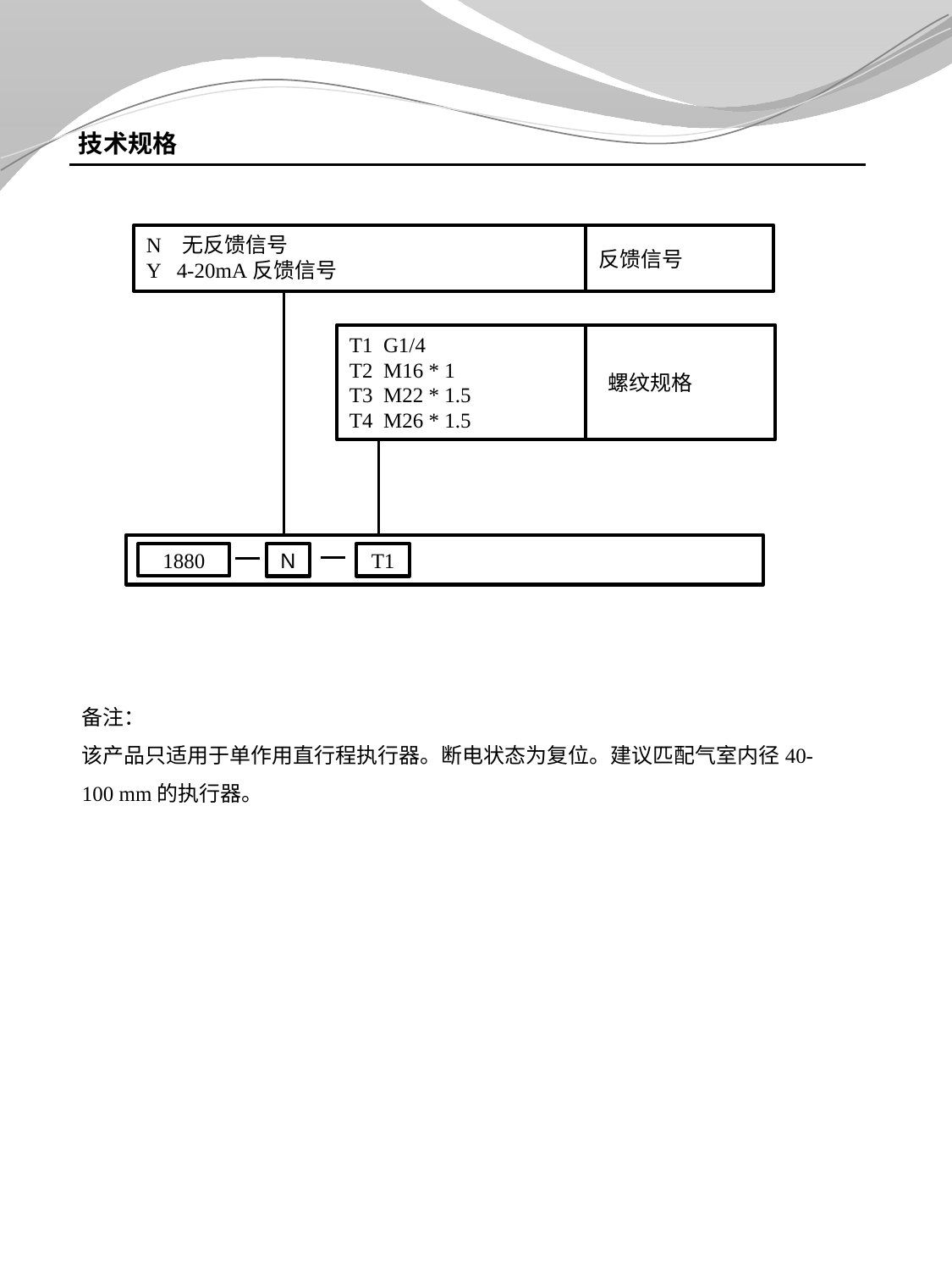

技术规格
N   无反馈信号
Y   4-20mA反馈信号
反馈信号
T1  G1/4
T2  M16 * 1
T3  M22 * 1.5
T4  M26 * 1.5
 螺纹规格

1880
N
T1
备注：
该产品只适用于单作用直行程执行器。断电状态为复位。建议匹配气室内径40-100 mm的执行器。